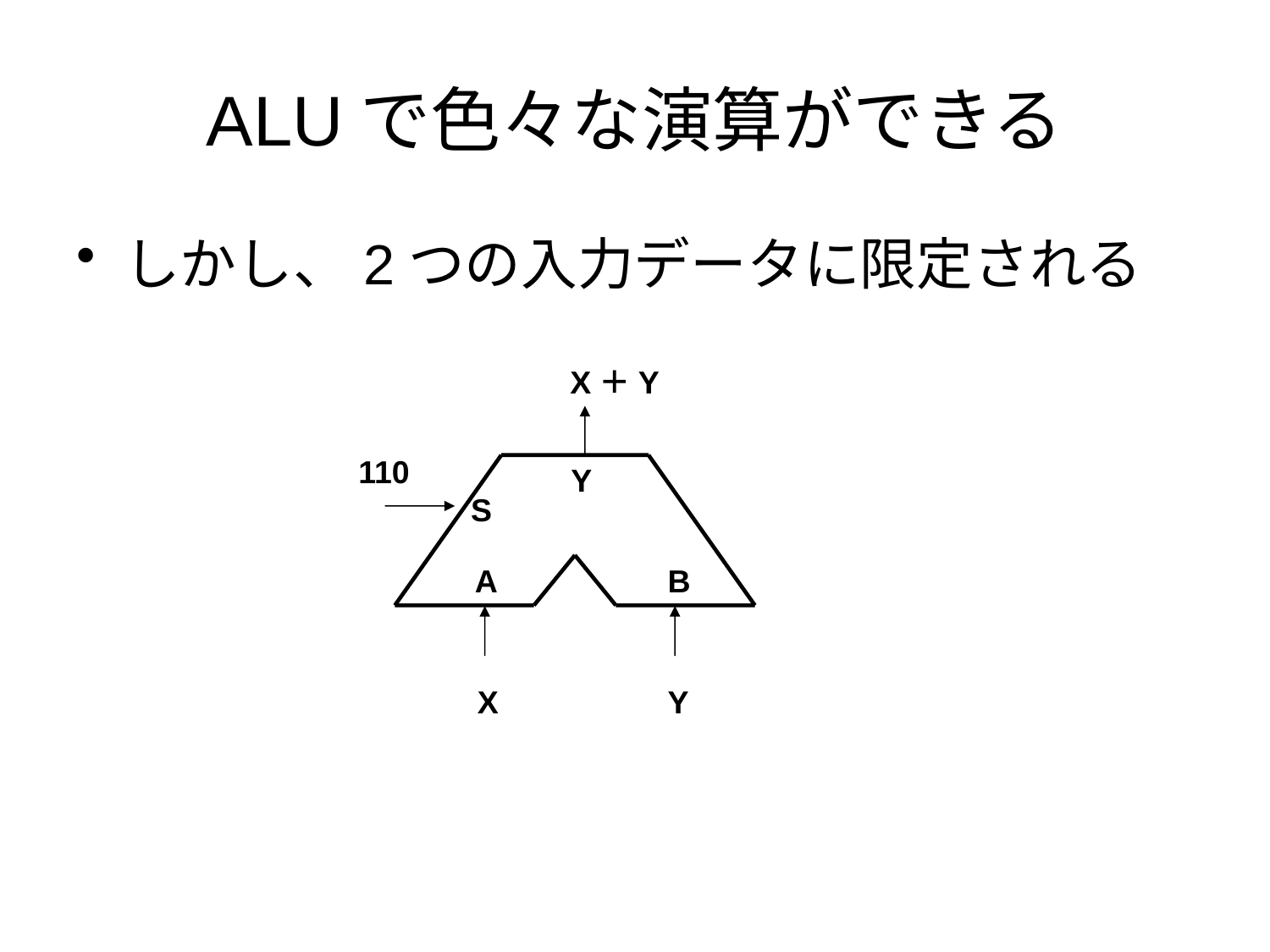

# ALUで色々な演算ができる
しかし、2つの入力データに限定される
X＋Y

110
Y

S
A
B

X
Y